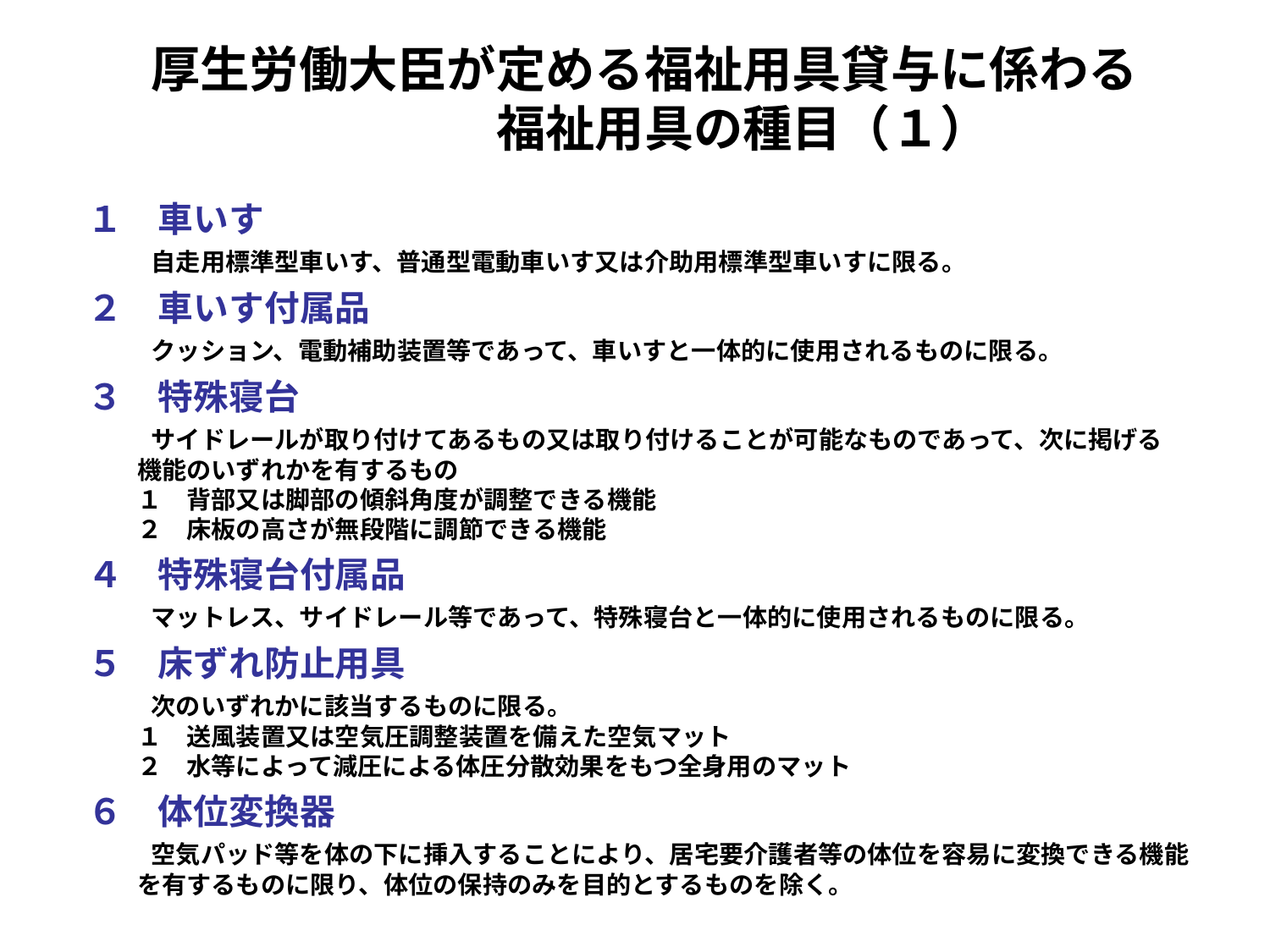

厚生労働大臣が定める福祉用具貸与に係わる　　　　福祉用具の種目（１）

１　車いす
　　自走用標準型車いす、普通型電動車いす又は介助用標準型車いすに限る。
２　車いす付属品
　　クッション、電動補助装置等であって、車いすと一体的に使用されるものに限る。
３　特殊寝台
　　サイドレールが取り付けてあるもの又は取り付けることが可能なものであって、次に掲げる
　　機能のいずれかを有するもの
　　１　背部又は脚部の傾斜角度が調整できる機能
　　２　床板の高さが無段階に調節できる機能
４　特殊寝台付属品
　　マットレス、サイドレール等であって、特殊寝台と一体的に使用されるものに限る。
５　床ずれ防止用具
　　次のいずれかに該当するものに限る。
　　１　送風装置又は空気圧調整装置を備えた空気マット
　　２　水等によって減圧による体圧分散効果をもつ全身用のマット
６　体位変換器
　　空気パッド等を体の下に挿入することにより、居宅要介護者等の体位を容易に変換できる機能
　　を有するものに限り、体位の保持のみを目的とするものを除く。